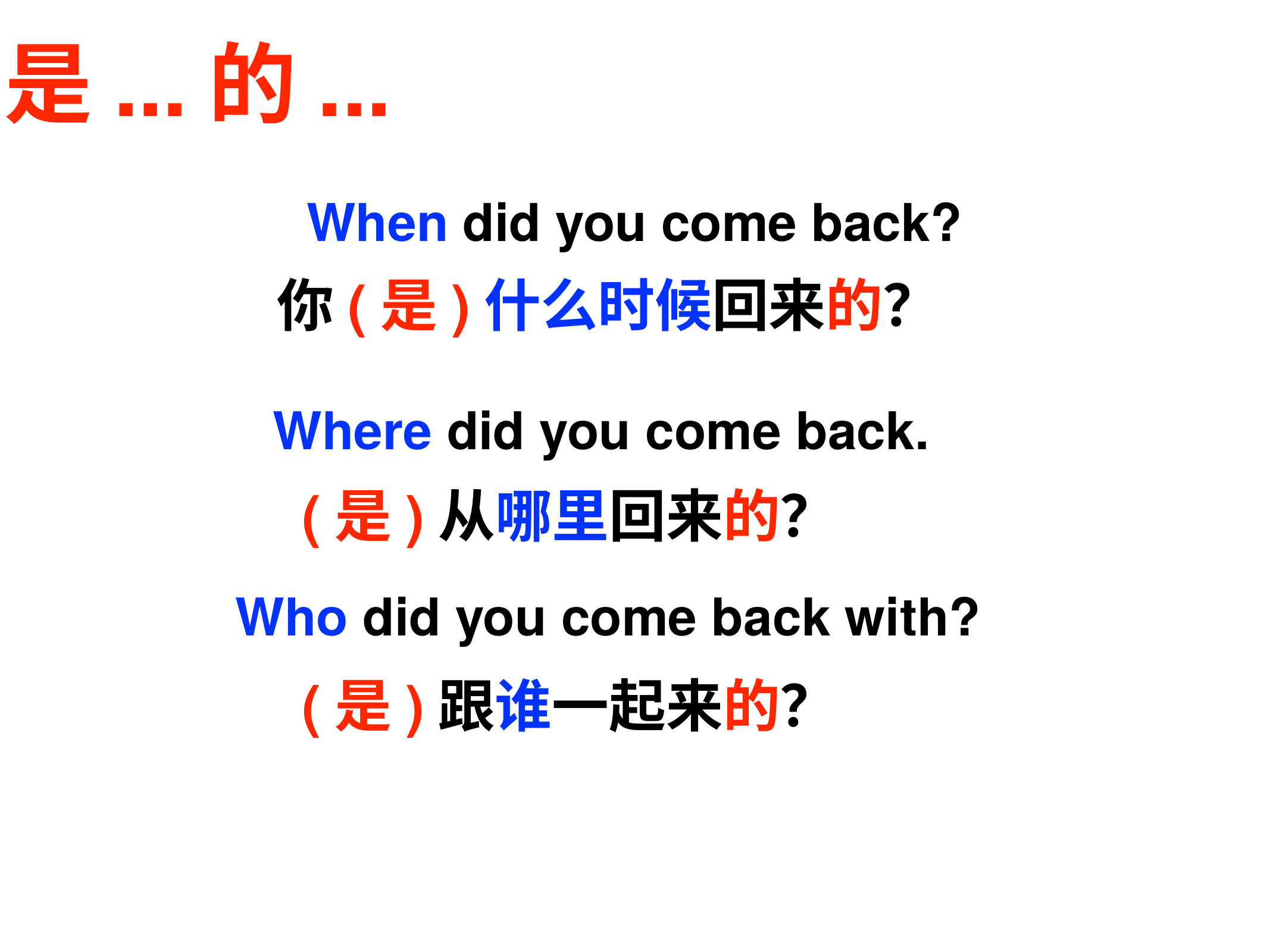

是...的...
When did you come back?
你(是)什么时候回来的？
Where did you come back.
(是)从哪里回来的？
Who did you come back with?
(是)跟谁一起来的？